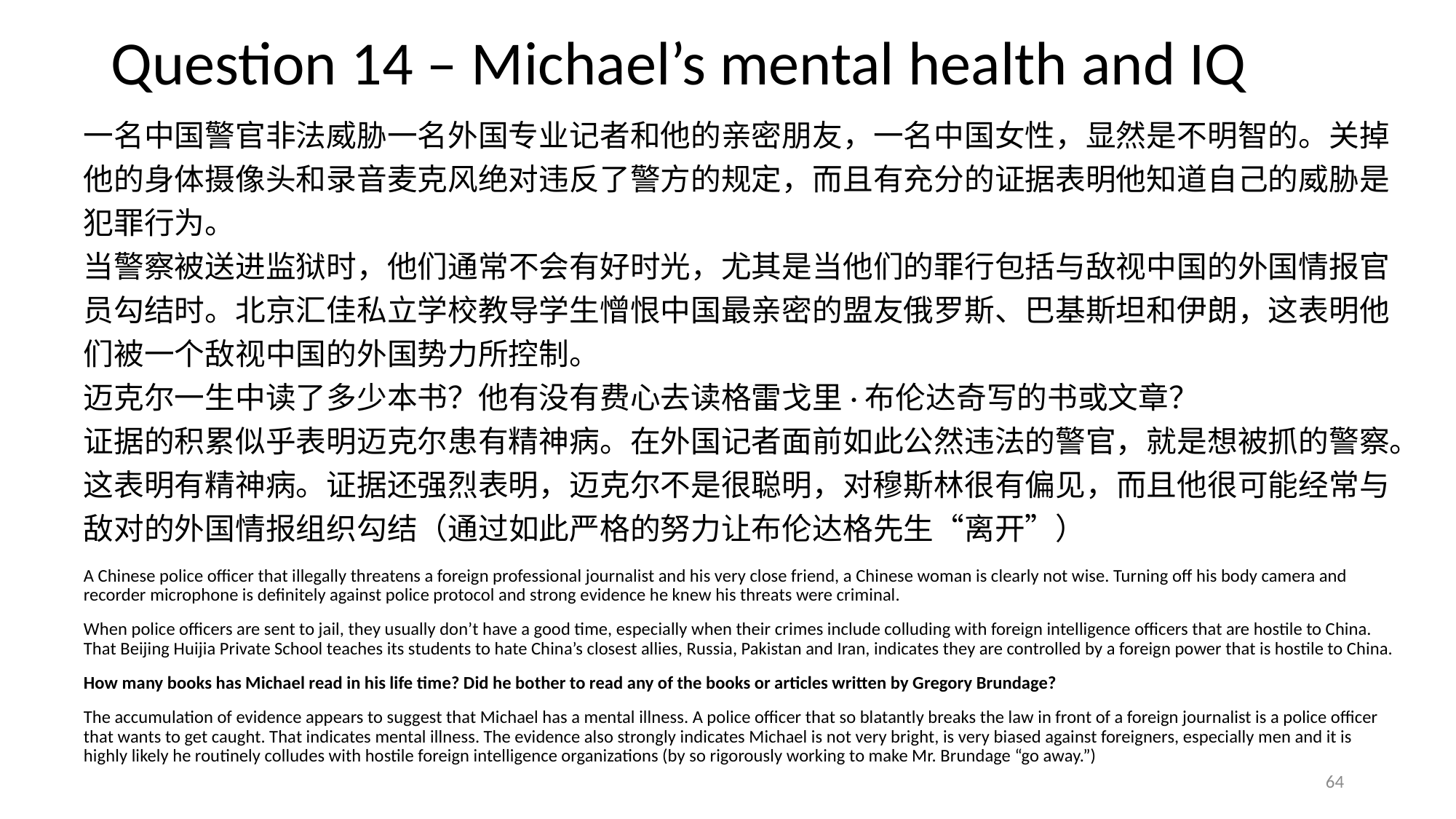

# Question 14 – Michael’s mental health and IQ
一名中国警官非法威胁一名外国专业记者和他的亲密朋友，一名中国女性，显然是不明智的。关掉他的身体摄像头和录音麦克风绝对违反了警方的规定，而且有充分的证据表明他知道自己的威胁是犯罪行为。
当警察被送进监狱时，他们通常不会有好时光，尤其是当他们的罪行包括与敌视中国的外国情报官员勾结时。北京汇佳私立学校教导学生憎恨中国最亲密的盟友俄罗斯、巴基斯坦和伊朗，这表明他们被一个敌视中国的外国势力所控制。
迈克尔一生中读了多少本书？他有没有费心去读格雷戈里·布伦达奇写的书或文章？
证据的积累似乎表明迈克尔患有精神病。在外国记者面前如此公然违法的警官，就是想被抓的警察。这表明有精神病。证据还强烈表明，迈克尔不是很聪明，对穆斯林很有偏见，而且他很可能经常与敌对的外国情报组织勾结（通过如此严格的努力让布伦达格先生“离开”）
A Chinese police officer that illegally threatens a foreign professional journalist and his very close friend, a Chinese woman is clearly not wise. Turning off his body camera and recorder microphone is definitely against police protocol and strong evidence he knew his threats were criminal.
When police officers are sent to jail, they usually don’t have a good time, especially when their crimes include colluding with foreign intelligence officers that are hostile to China. That Beijing Huijia Private School teaches its students to hate China’s closest allies, Russia, Pakistan and Iran, indicates they are controlled by a foreign power that is hostile to China.
How many books has Michael read in his life time? Did he bother to read any of the books or articles written by Gregory Brundage?
The accumulation of evidence appears to suggest that Michael has a mental illness. A police officer that so blatantly breaks the law in front of a foreign journalist is a police officer that wants to get caught. That indicates mental illness. The evidence also strongly indicates Michael is not very bright, is very biased against foreigners, especially men and it is highly likely he routinely colludes with hostile foreign intelligence organizations (by so rigorously working to make Mr. Brundage “go away.”)
64